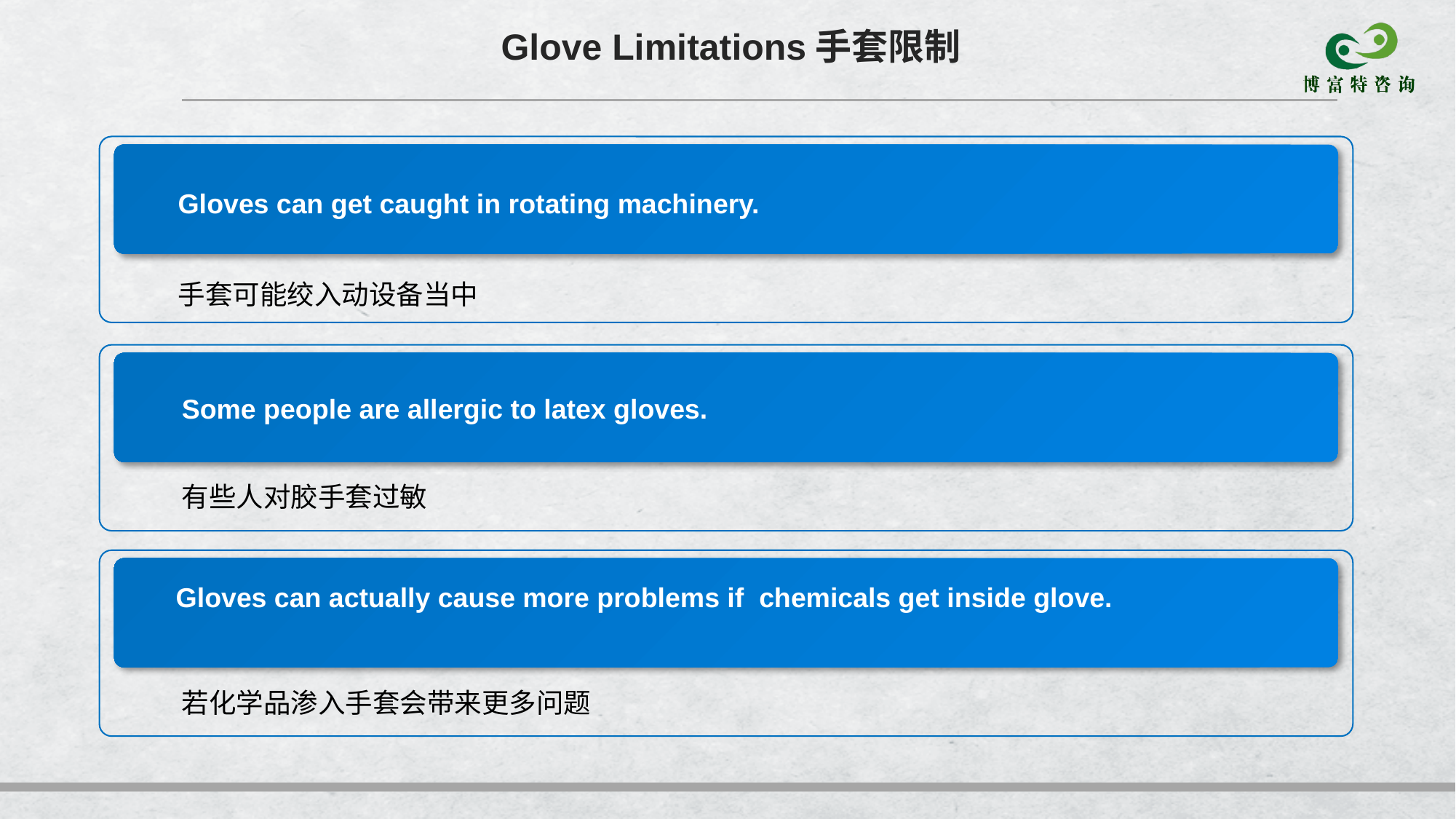

Glove Limitations手套限制

Gloves can get caught in rotating machinery.
手套可能绞入动设备当中

Some people are allergic to latex gloves.
有些人对胶手套过敏

Gloves can actually cause more problems if  chemicals get inside glove.

若化学品渗入手套会带来更多问题